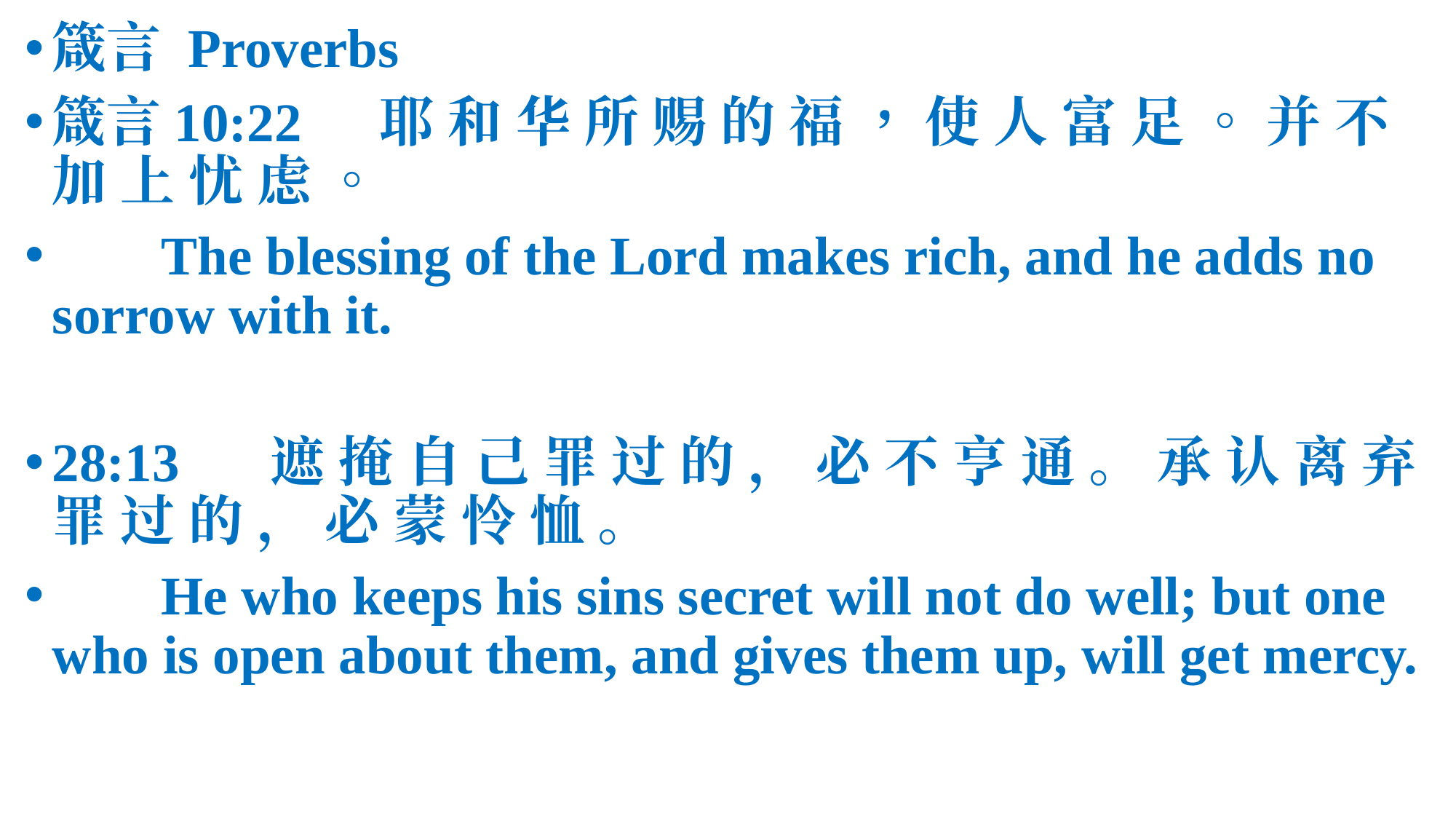

箴言 Proverbs
箴言10:22	耶 和 华 所 赐 的 福 ， 使 人 富 足 。 并 不 加 上 忧 虑 。
   	The blessing of the Lord makes rich, and he adds no sorrow with it.

28:13	遮 掩 自 己 罪 过 的 ， 必 不 亨 通 。 承 认 离 弃 罪 过 的 ， 必 蒙 怜 恤 。
   	He who keeps his sins secret will not do well; but one who is open about them, and gives them up, will get mercy.